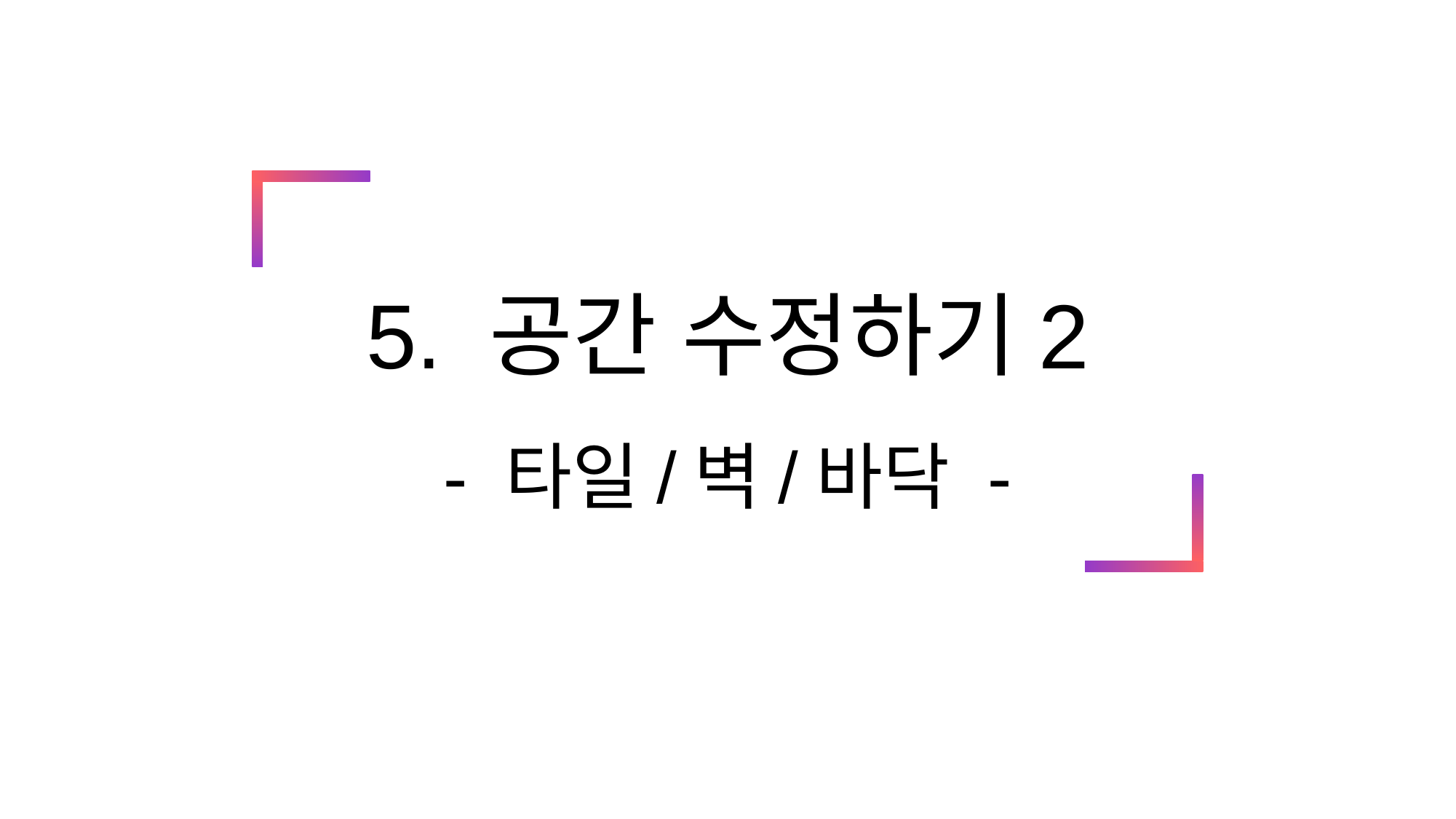

# 5. 공간 수정하기2 - 타일/벽/바닥 -